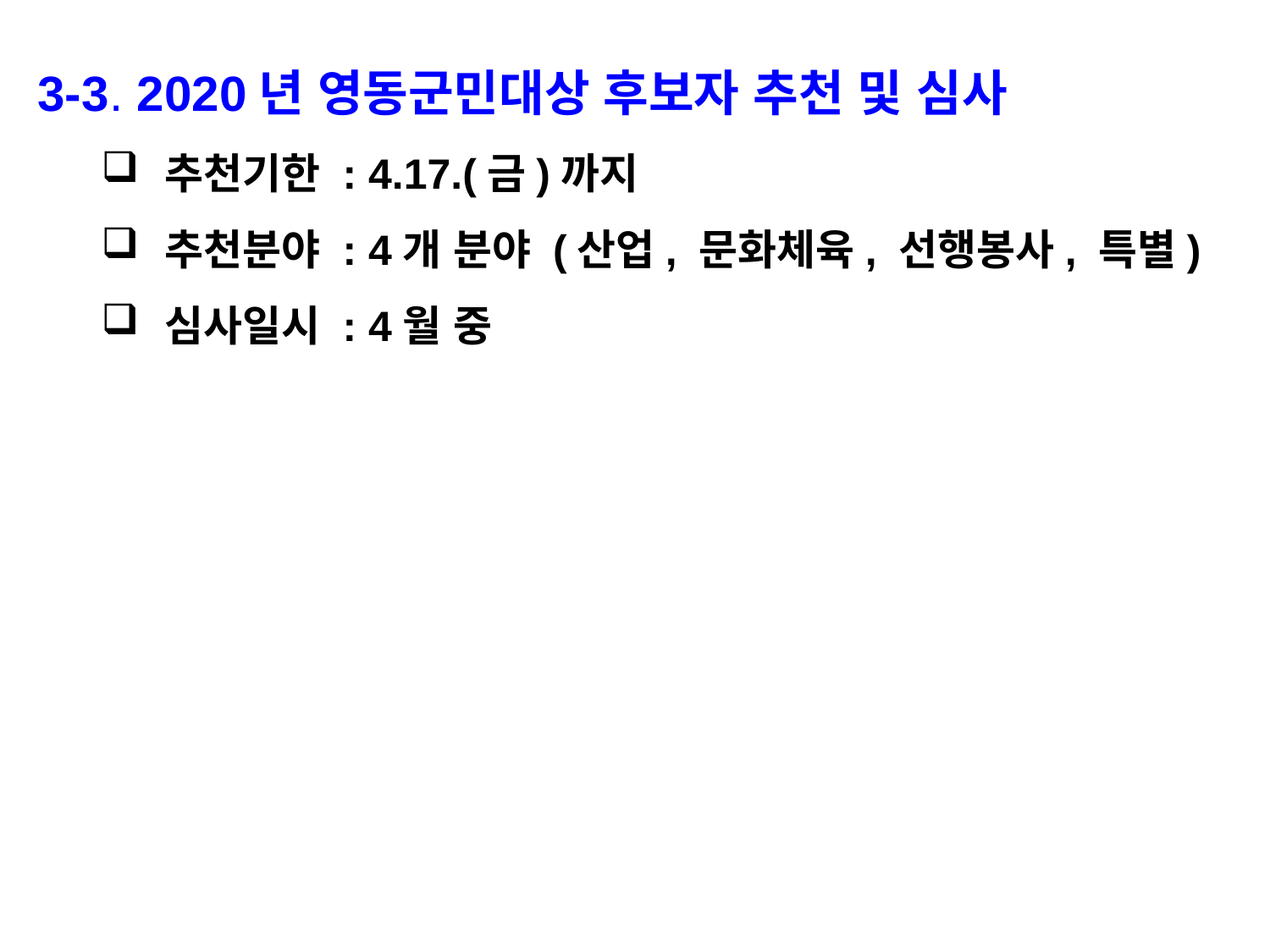

3-3. 2020년 영동군민대상 후보자 추천 및 심사
추천기한 : 4.17.(금)까지
추천분야 : 4개 분야 (산업, 문화체육, 선행봉사, 특별)
심사일시 : 4월 중